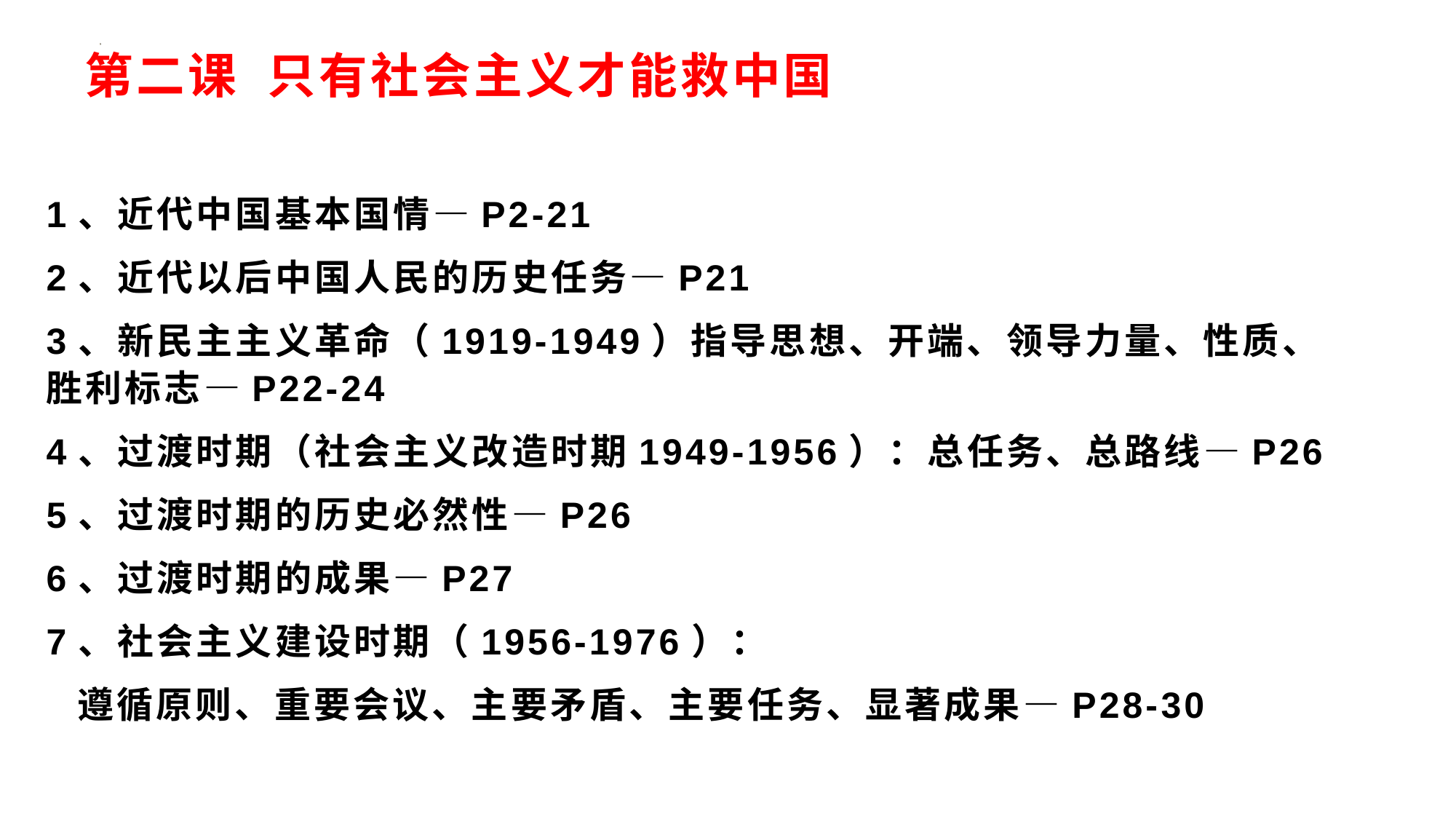

# 第二课  只有社会主义才能救中国
1、近代中国基本国情—P2-21
2、近代以后中国人民的历史任务—P21
3、新民主主义革命（1919-1949）指导思想、开端、领导力量、性质、胜利标志—P22-24
4、过渡时期（社会主义改造时期1949-1956）：总任务、总路线—P26
5、过渡时期的历史必然性—P26
6、过渡时期的成果—P27
7、社会主义建设时期（1956-1976）：
  遵循原则、重要会议、主要矛盾、主要任务、显著成果—P28-30